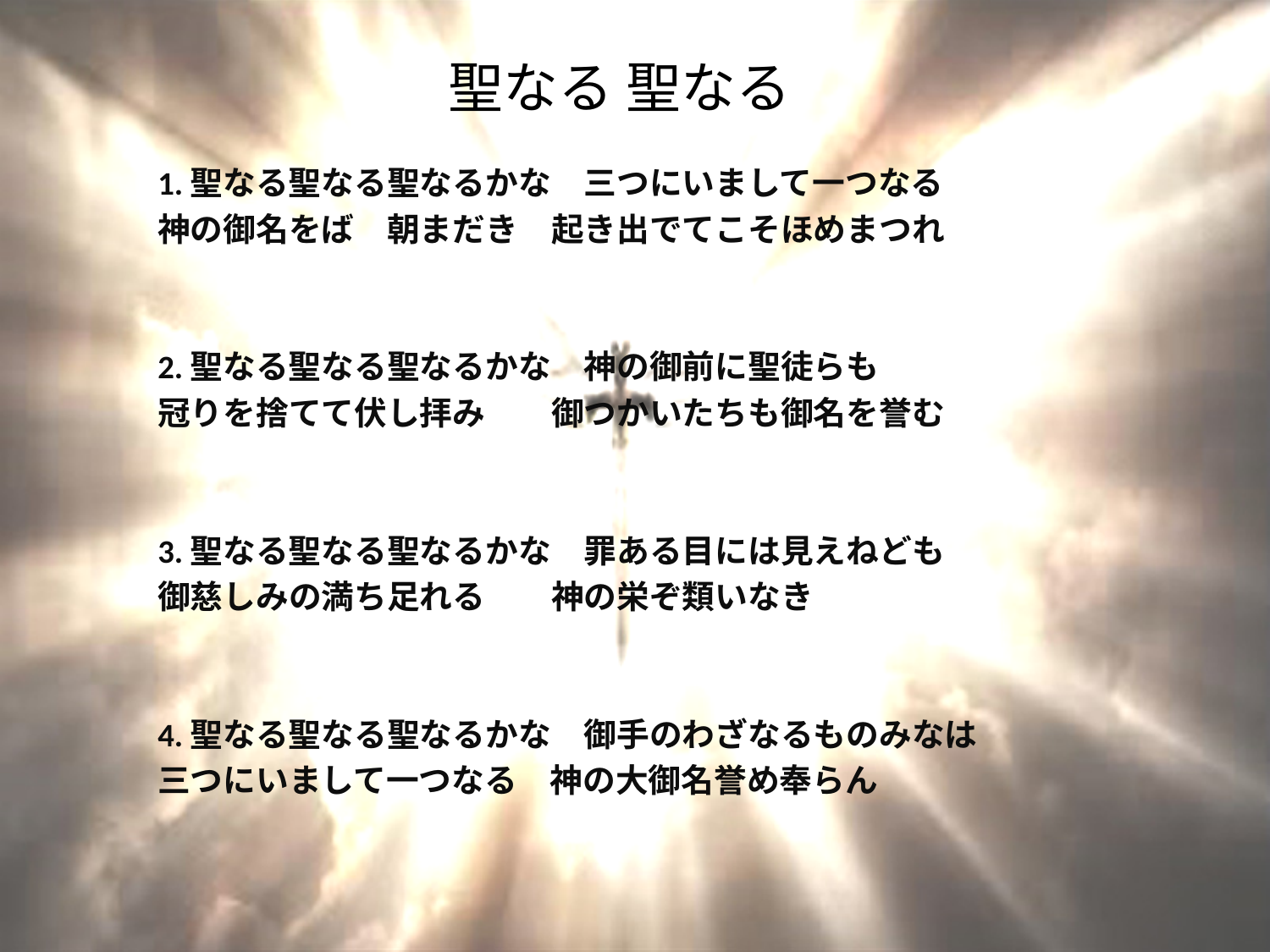

# 聖なる 聖なる
1.聖なる聖なる聖なるかな　三つにいまして一つなる
神の御名をば　朝まだき　起き出でてこそほめまつれ

2.聖なる聖なる聖なるかな　神の御前に聖徒らも
冠りを捨てて伏し拝み　　御つかいたちも御名を誉む

3.聖なる聖なる聖なるかな　罪ある目には見えねども
御慈しみの満ち足れる　　神の栄ぞ類いなき

4.聖なる聖なる聖なるかな　御手のわざなるものみなは
三つにいまして一つなる　神の大御名誉め奉らん